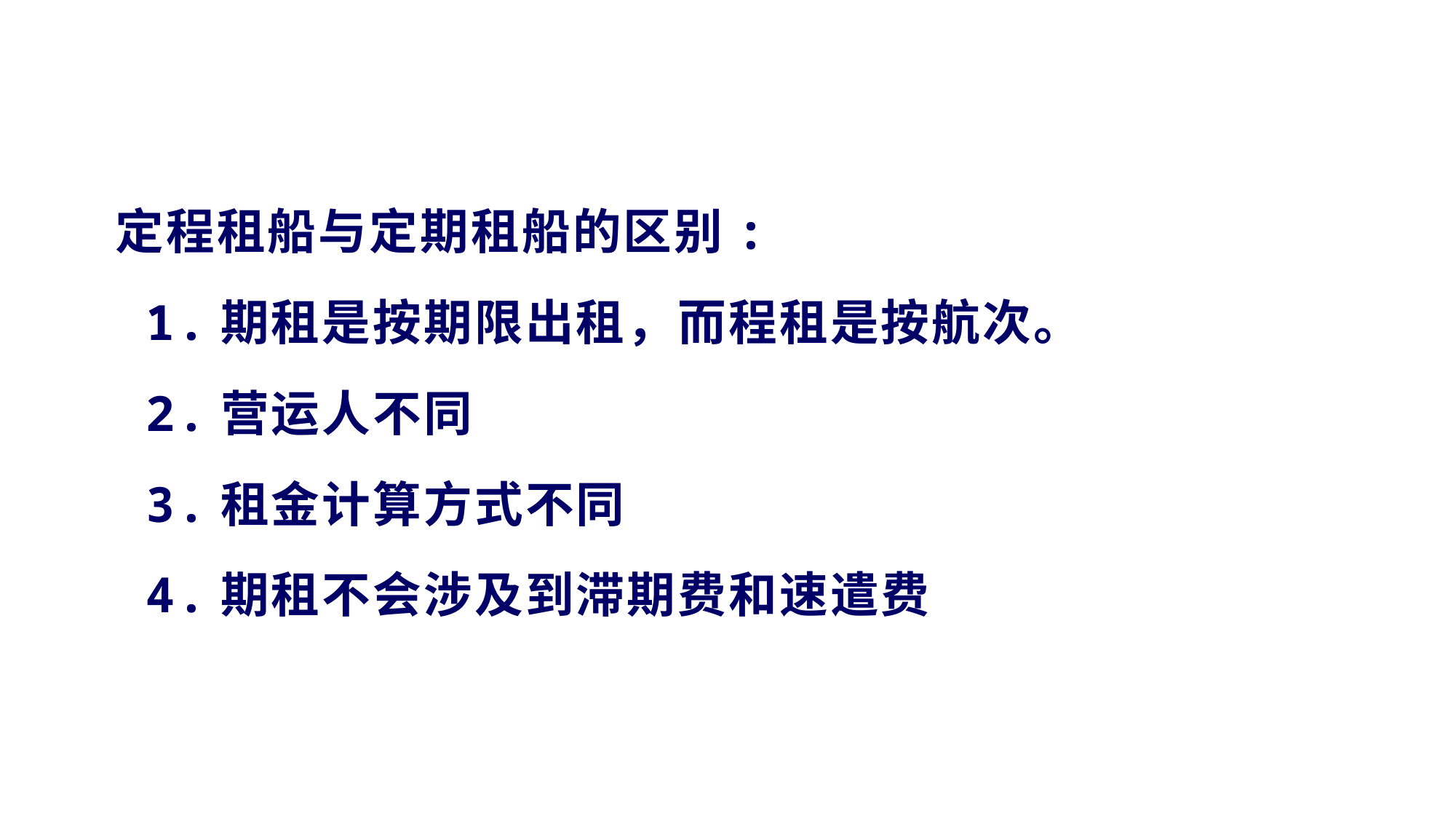

#
   定程租船与定期租船的区别:
  1.期租是按期限出租，而程租是按航次。
  2.营运人不同
  3.租金计算方式不同
  4.期租不会涉及到滞期费和速遣费